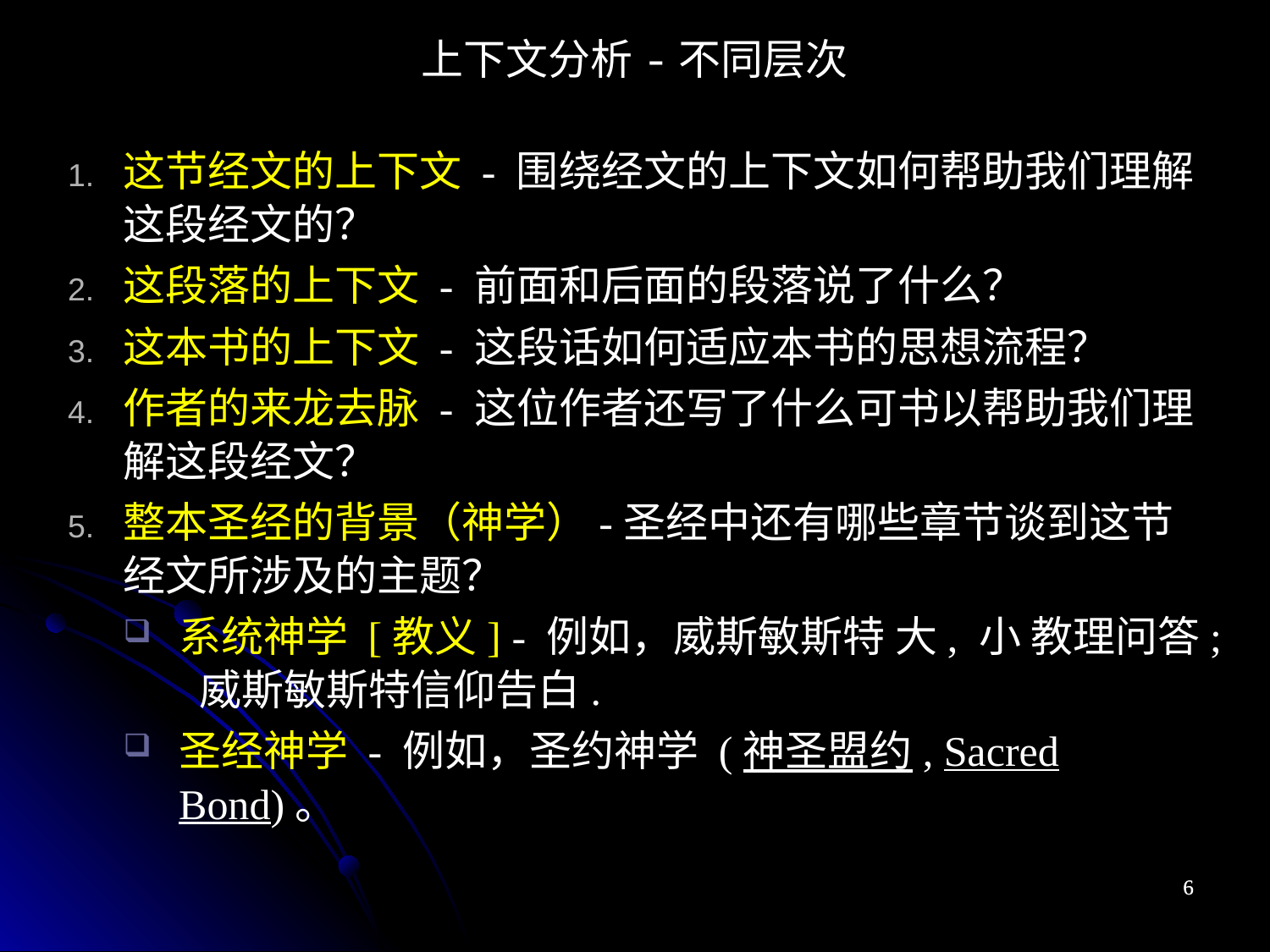

上下文分析-不同层次
这节经文的上下文 - 围绕经文的上下文如何帮助我们理解这段经文的？
这段落的上下文 - 前面和后面的段落说了什么？
这本书的上下文 - 这段话如何适应本书的思想流程？
作者的来龙去脉 - 这位作者还写了什么可书以帮助我们理解这段经文？
整本圣经的背景（神学）-圣经中还有哪些章节谈到这节经文所涉及的主题？
系统神学 [教义] - 例如，威斯敏斯特 大, 小 教理问答; 威斯敏斯特信仰告白.
圣经神学 - 例如，圣约神学 (神圣盟约, Sacred Bond)。
6
6